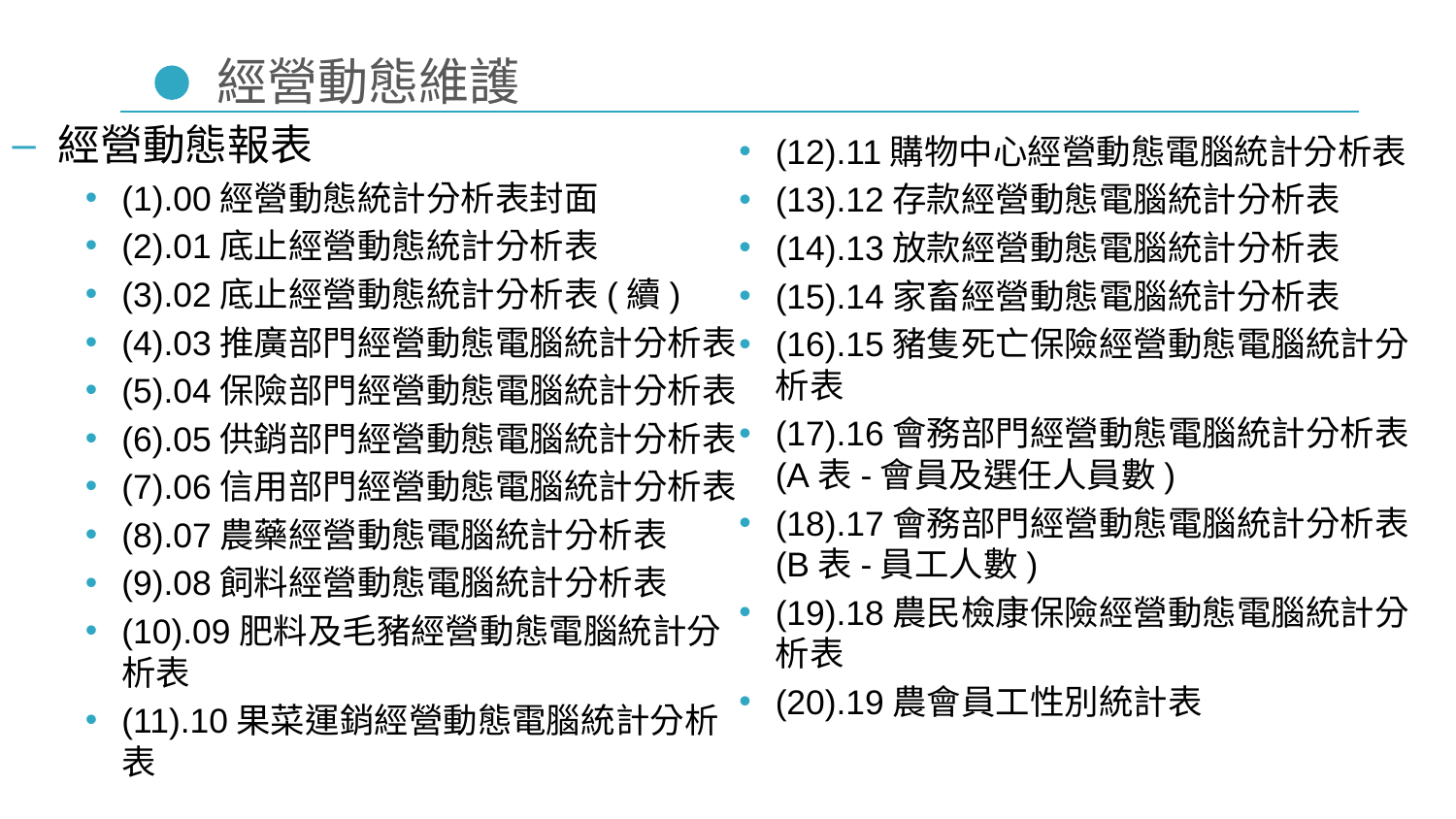

經營動態維護

經營動態報表
(1).00經營動態統計分析表封面
(2).01底止經營動態統計分析表
(3).02底止經營動態統計分析表(續)
(4).03推廣部門經營動態電腦統計分析表
(5).04保險部門經營動態電腦統計分析表
(6).05供銷部門經營動態電腦統計分析表
(7).06信用部門經營動態電腦統計分析表
(8).07農藥經營動態電腦統計分析表
(9).08飼料經營動態電腦統計分析表
(10).09肥料及毛豬經營動態電腦統計分析表
(11).10果菜運銷經營動態電腦統計分析表

(12).11購物中心經營動態電腦統計分析表
(13).12存款經營動態電腦統計分析表
(14).13放款經營動態電腦統計分析表
(15).14家畜經營動態電腦統計分析表
(16).15豬隻死亡保險經營動態電腦統計分析表
(17).16會務部門經營動態電腦統計分析表(A表-會員及選任人員數)
(18).17會務部門經營動態電腦統計分析表(B表-員工人數)
(19).18農民檢康保險經營動態電腦統計分析表
(20).19農會員工性別統計表